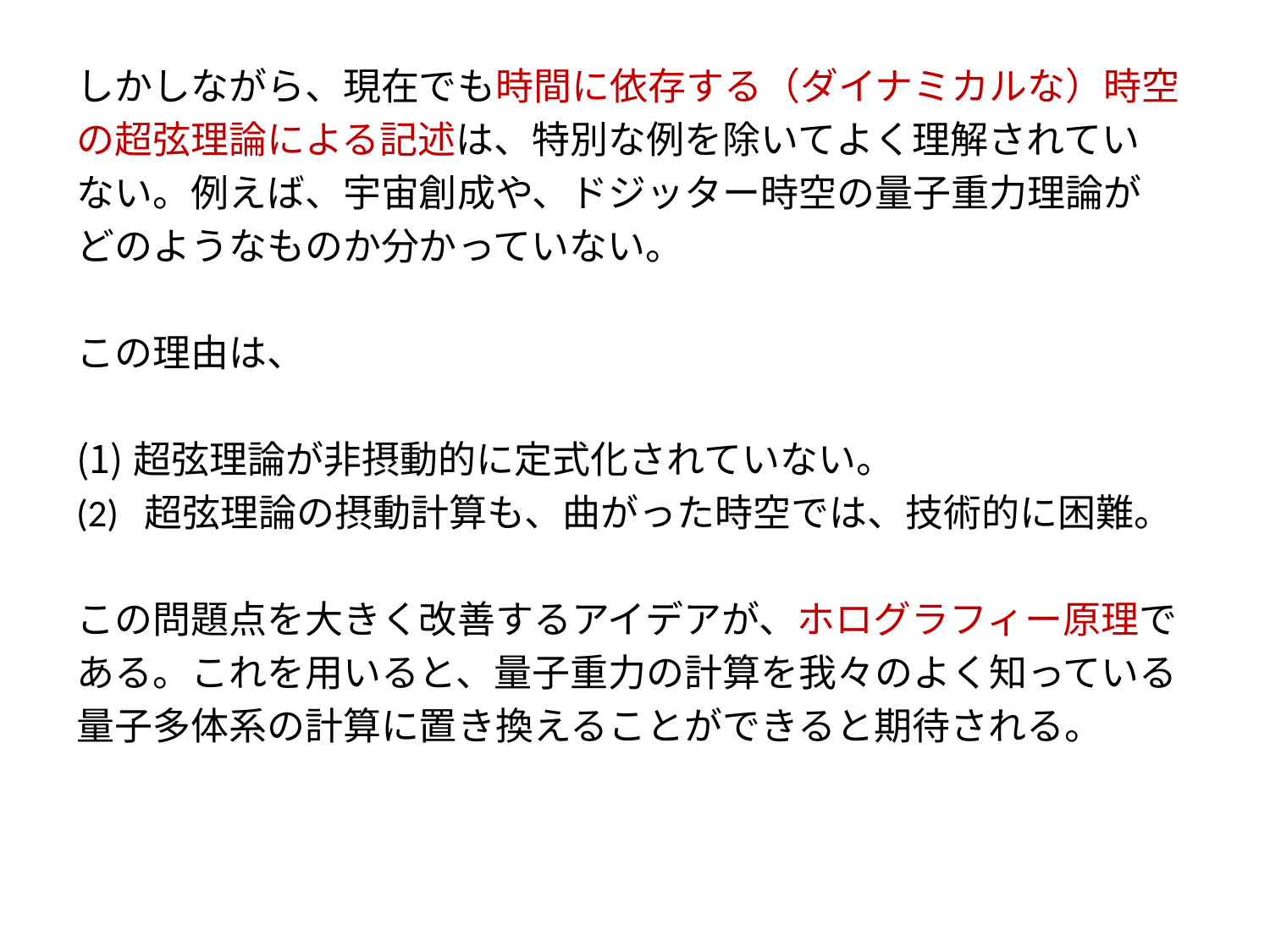

しかしながら、現在でも時間に依存する（ダイナミカルな）時空
の超弦理論による記述は、特別な例を除いてよく理解されてい
ない。例えば、宇宙創成や、ドジッター時空の量子重力理論が
どのようなものか分かっていない。

この理由は、

超弦理論が非摂動的に定式化されていない。
(2)  超弦理論の摂動計算も、曲がった時空では、技術的に困難。

この問題点を大きく改善するアイデアが、ホログラフィー原理で
ある。これを用いると、量子重力の計算を我々のよく知っている
量子多体系の計算に置き換えることができると期待される。